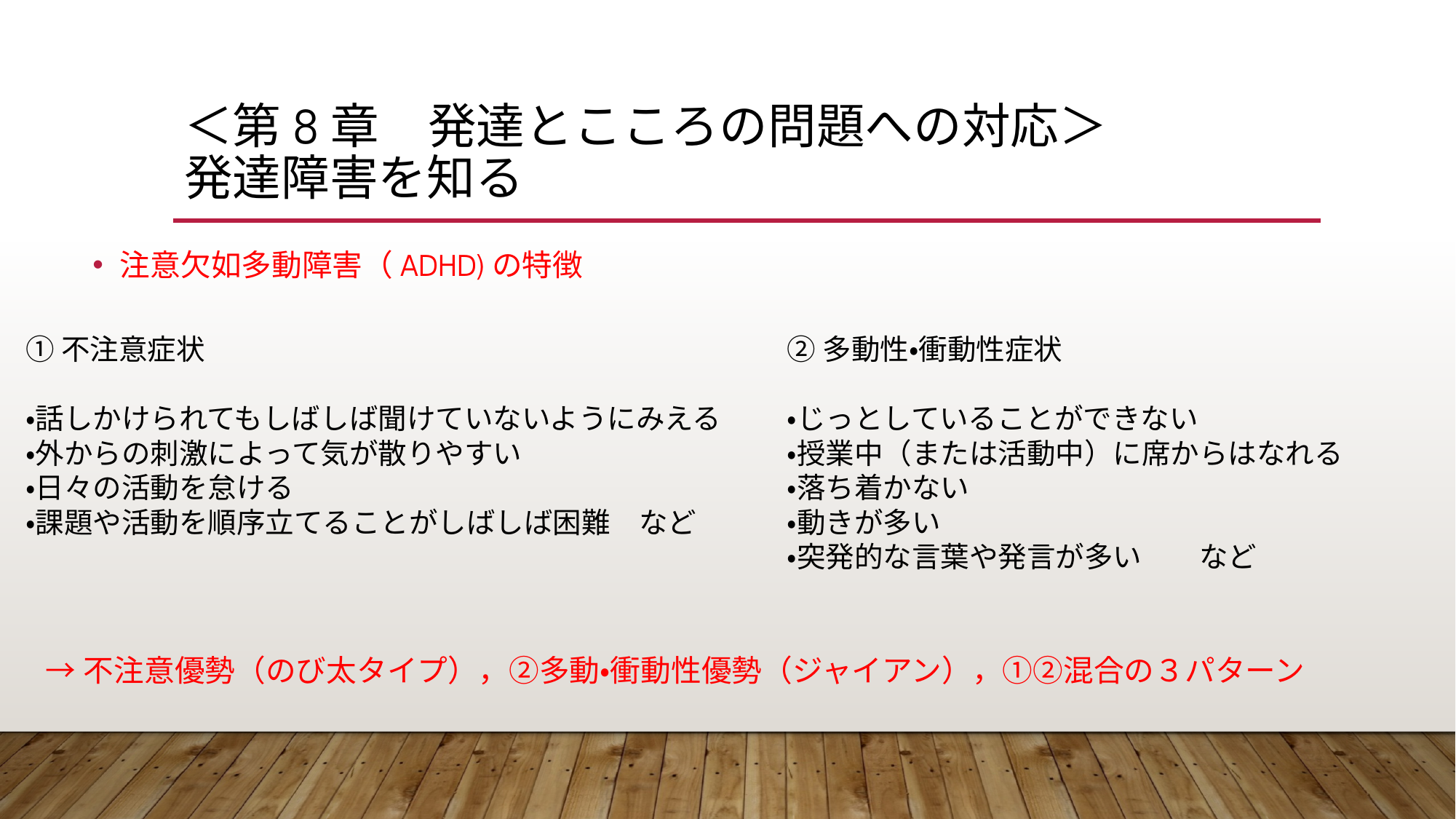

# ＜第8章　発達とこころの問題への対応＞ 発達障害を知る
注意欠如多動障害（ADHD)の特徴

①不注意症状

・話しかけられてもしばしば聞けていないようにみえる
・外からの刺激によって気が散りやすい
・日々の活動を怠ける
・課題や活動を順序立てることがしばしば困難　など

②多動性・衝動性症状

・じっとしていることができない
・授業中（または活動中）に席からはなれる
・落ち着かない
・動きが多い
・突発的な言葉や発言が多い　　など

→不注意優勢（のび太タイプ），②多動・衝動性優勢（ジャイアン），①②混合の３パターン